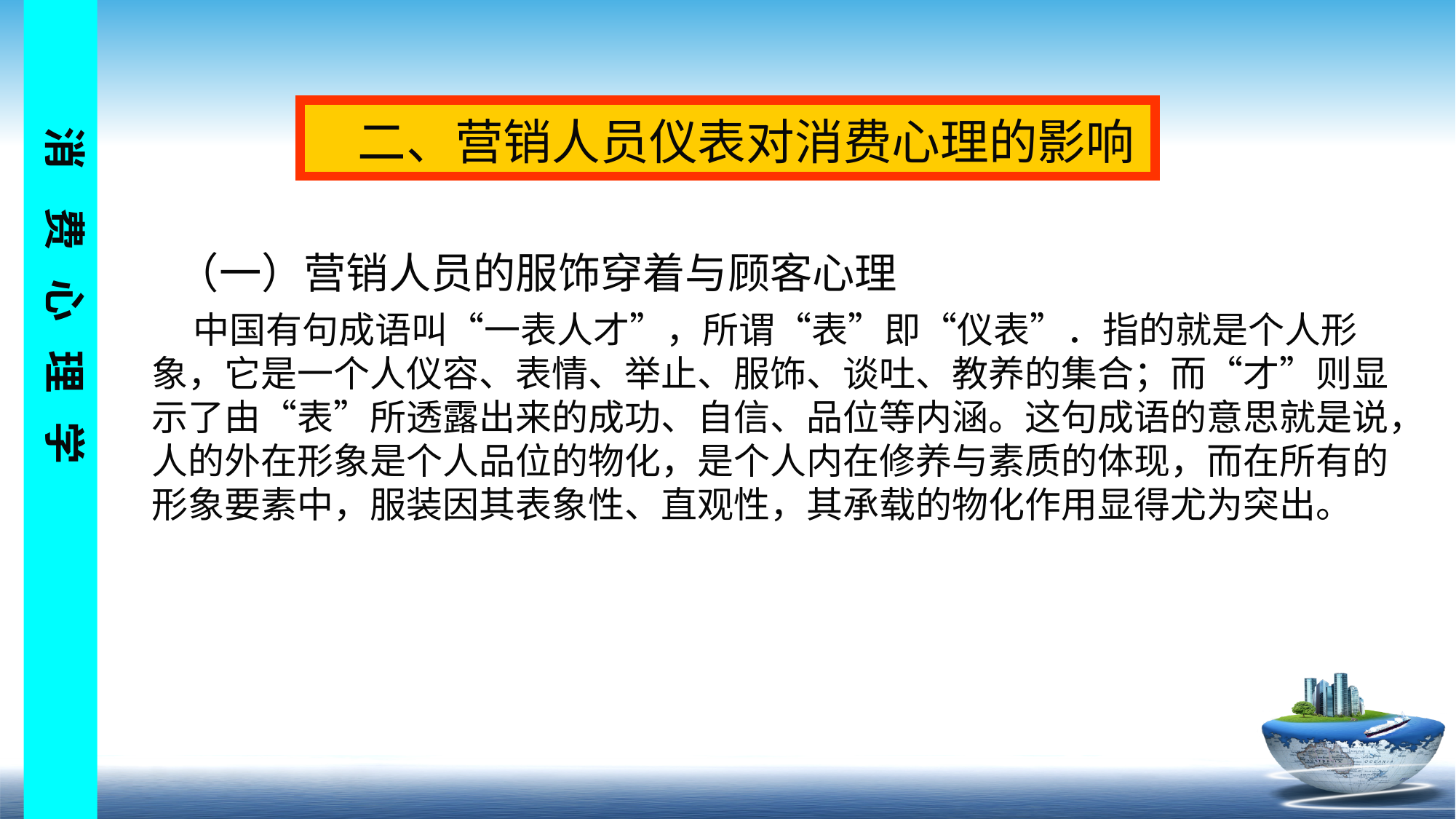

二、营销人员仪表对消费心理的影响
 （一）营销人员的服饰穿着与顾客心理
    中国有句成语叫“一表人才”，所谓“表”即“仪表”．指的就是个人形象，它是一个人仪容、表情、举止、服饰、谈吐、教养的集合；而“才”则显示了由“表”所透露出来的成功、自信、品位等内涵。这句成语的意思就是说，人的外在形象是个人品位的物化，是个人内在修养与素质的体现，而在所有的形象要素中，服装因其表象性、直观性，其承载的物化作用显得尤为突出。